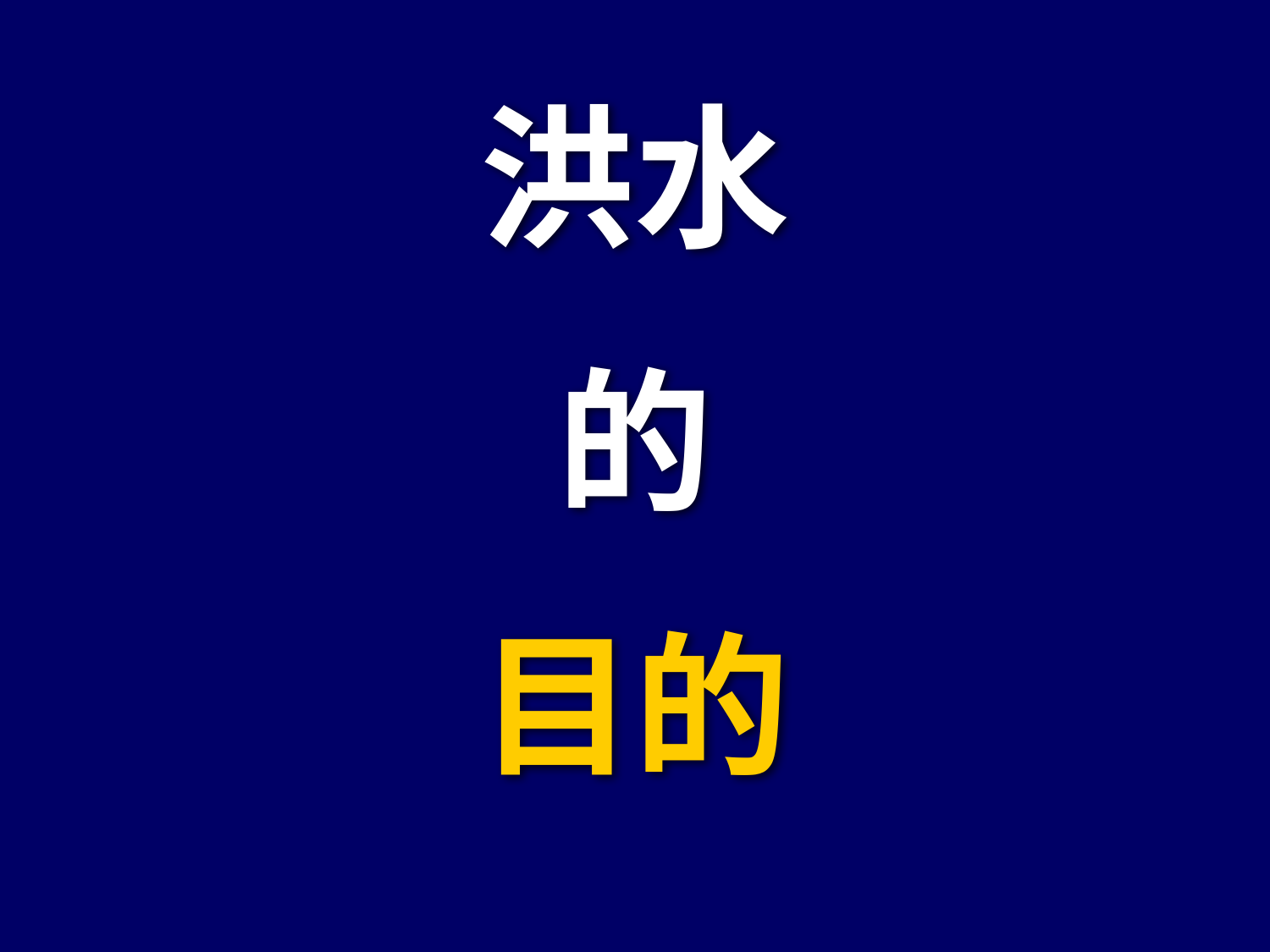

# Purpose of the Ark
洪水
的
目的